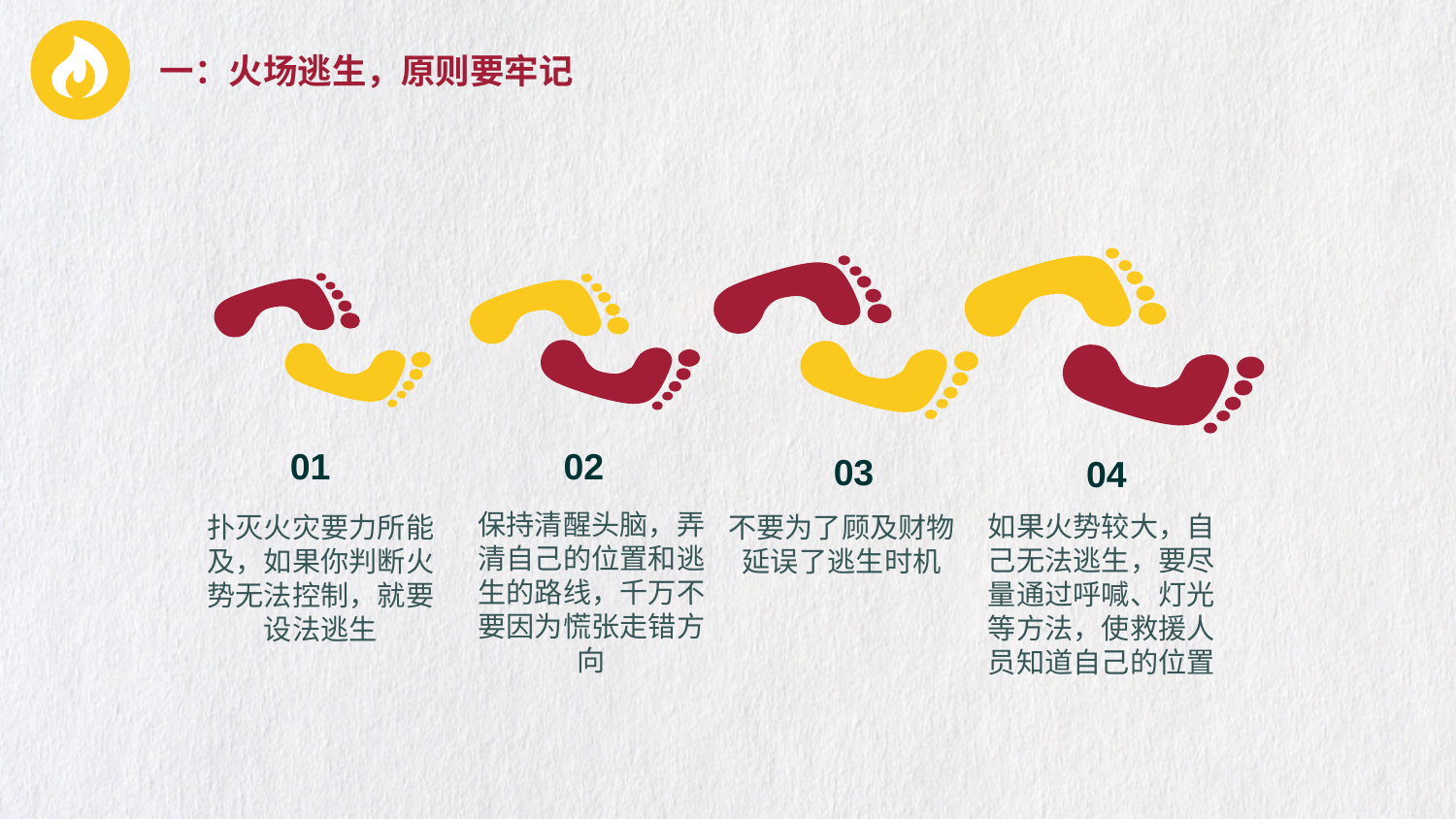

一：火场逃生，原则要牢记

02
01
03
04
保持清醒头脑，弄清自己的位置和逃生的路线，千万不要因为慌张走错方向
不要为了顾及财物延误了逃生时机
如果火势较大，自己无法逃生，要尽量通过呼喊、灯光等方法，使救援人员知道自己的位置
扑灭火灾要力所能及，如果你判断火势无法控制，就要设法逃生